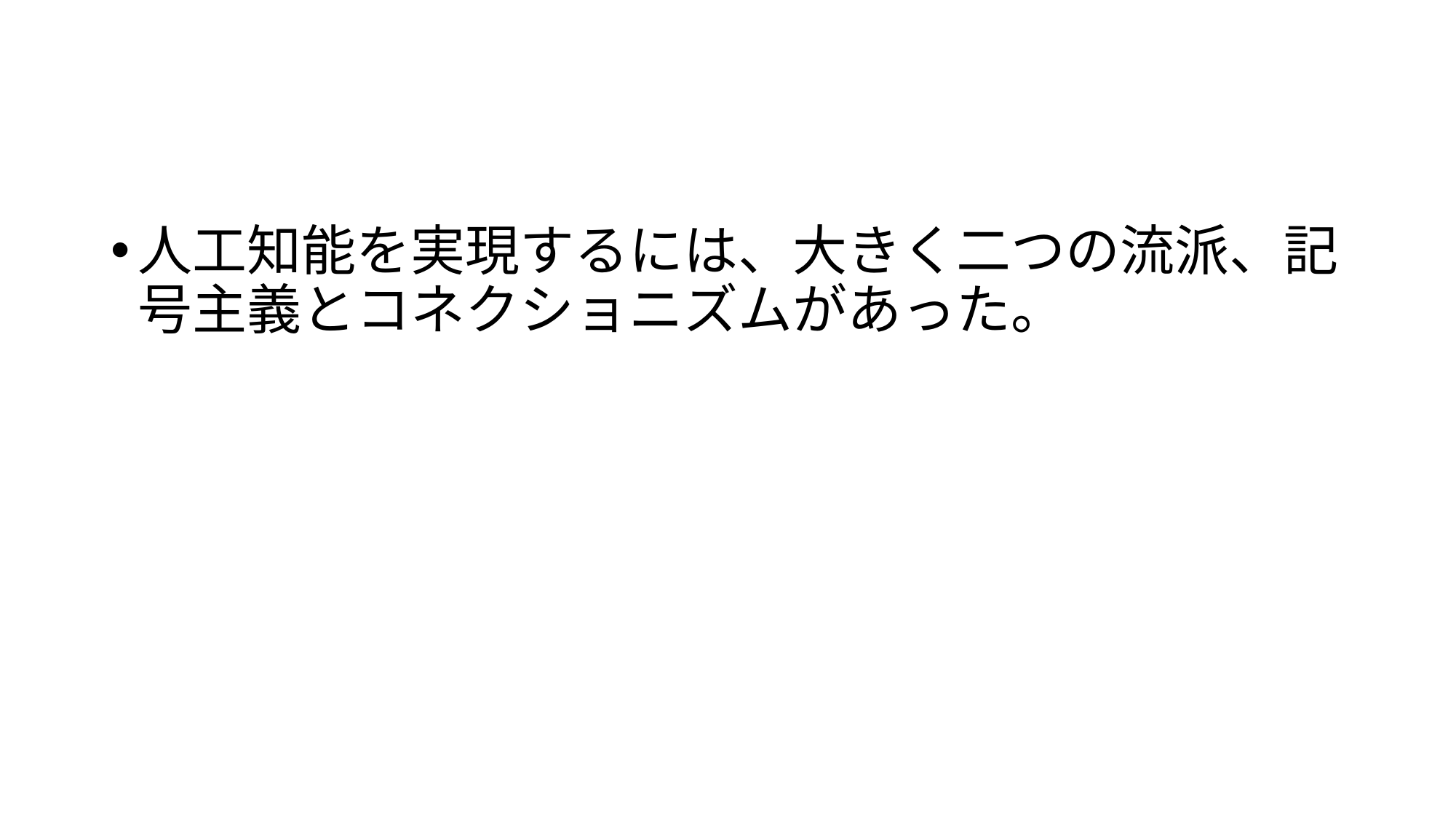

#
人工知能を実現するには、大きく二つの流派、記号主義とコネクショニズムがあった。